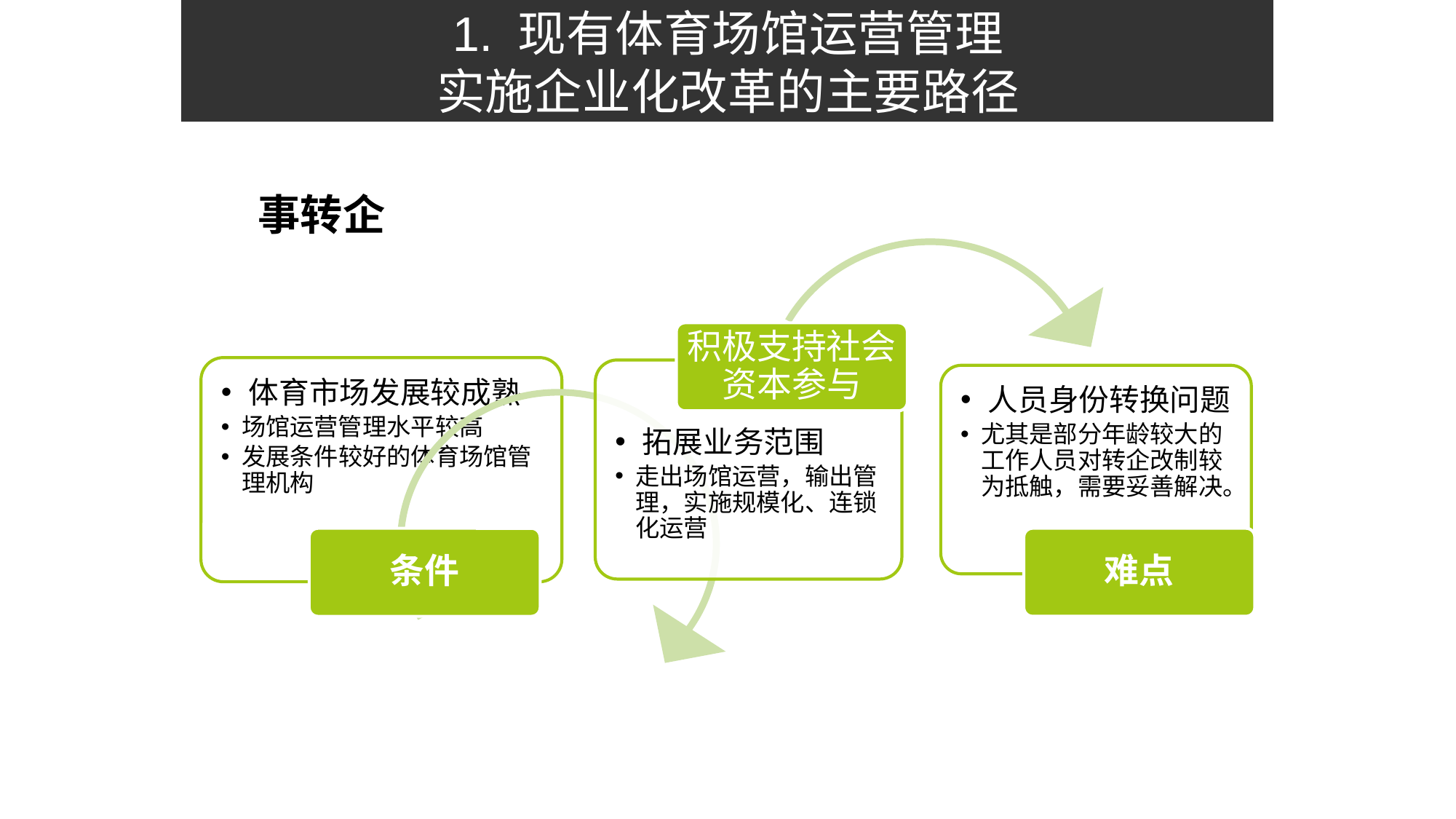

# 1. 现有体育场馆运营管理 实施企业化改革的主要路径

积极支持社会资本参与

体育市场发展较成熟
场馆运营管理水平较高
发展条件较好的体育场馆管理机构

人员身份转换问题
尤其是部分年龄较大的工作人员对转企改制较为抵触，需要妥善解决。

拓展业务范围
走出场馆运营，输出管理，实施规模化、连锁化运营

难点
条件
事转企